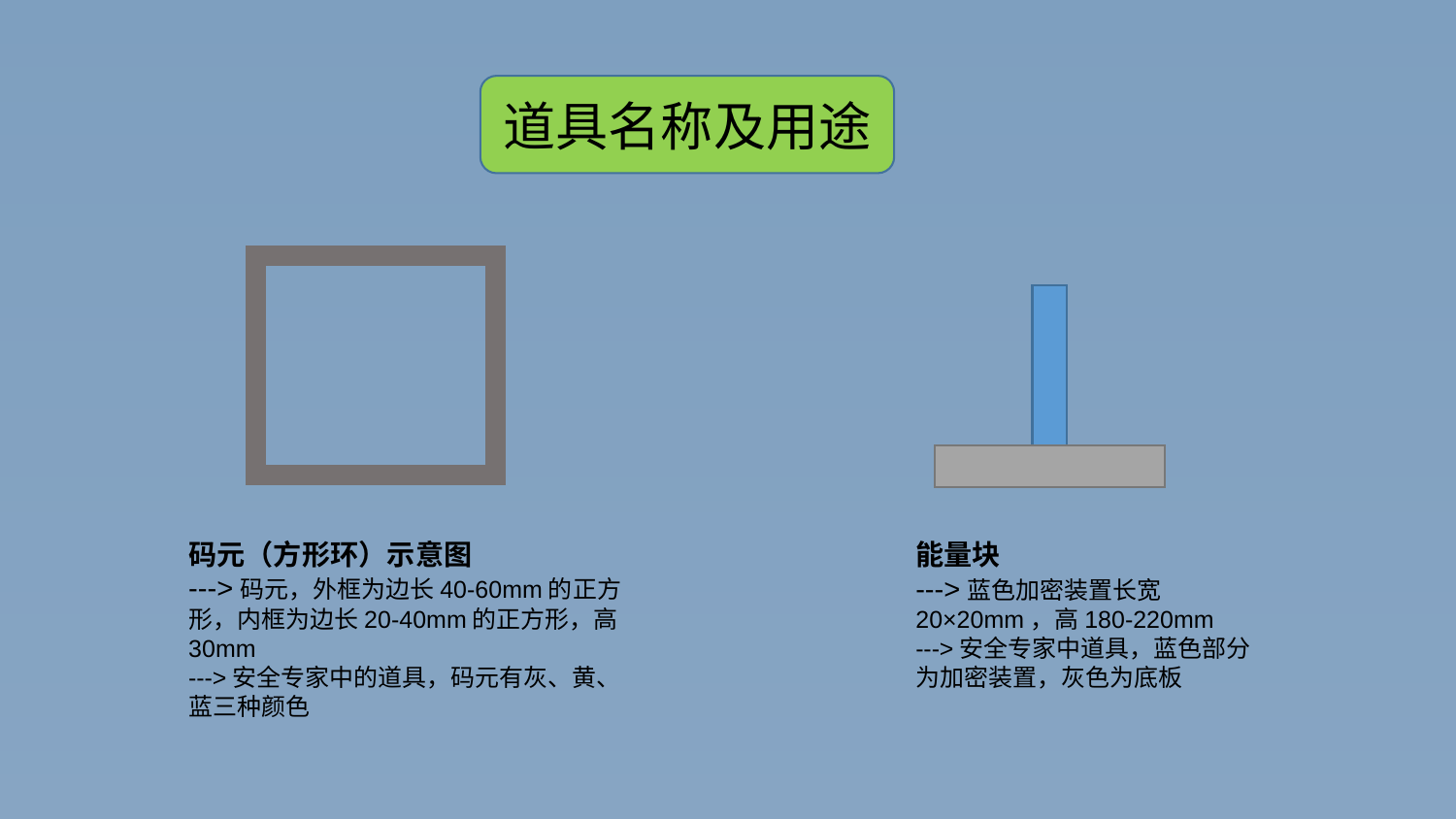

道具名称及用途

码元（方形环）示意图
--->码元，外框为边长40-60mm的正方形，内框为边长20-40mm的正方形，高30mm
--->安全专家中的道具，码元有灰、黄、蓝三种颜色
能量块
--->蓝色加密装置长宽20×20mm，高180-220mm
--->安全专家中道具，蓝色部分为加密装置，灰色为底板